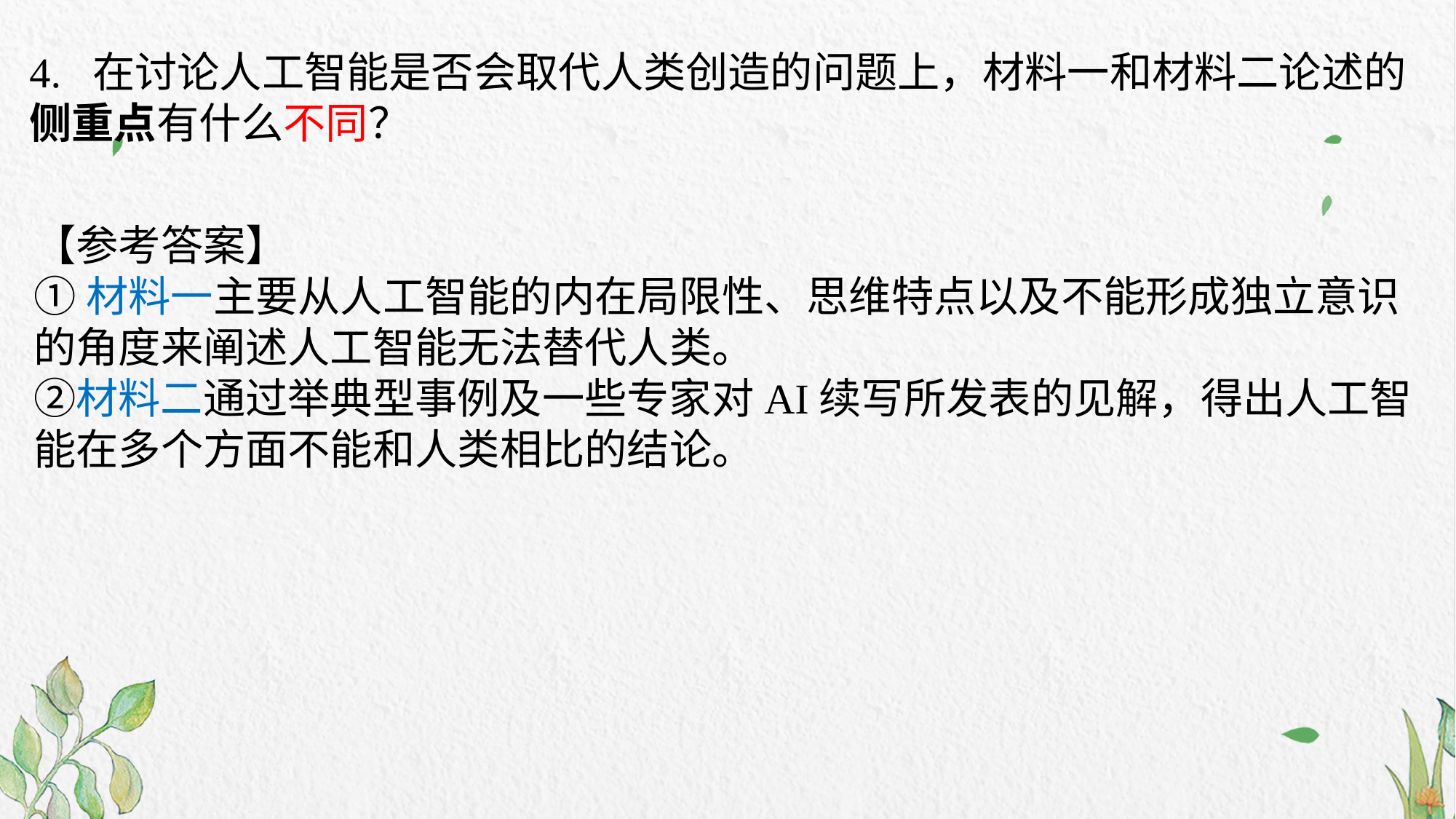

4.  在讨论人工智能是否会取代人类创造的问题上，材料一和材料二论述的侧重点有什么不同？
【参考答案】
①材料一主要从人工智能的内在局限性、思维特点以及不能形成独立意识的角度来阐述人工智能无法替代人类。
②材料二通过举典型事例及一些专家对AI续写所发表的见解，得出人工智能在多个方面不能和人类相比的结论。